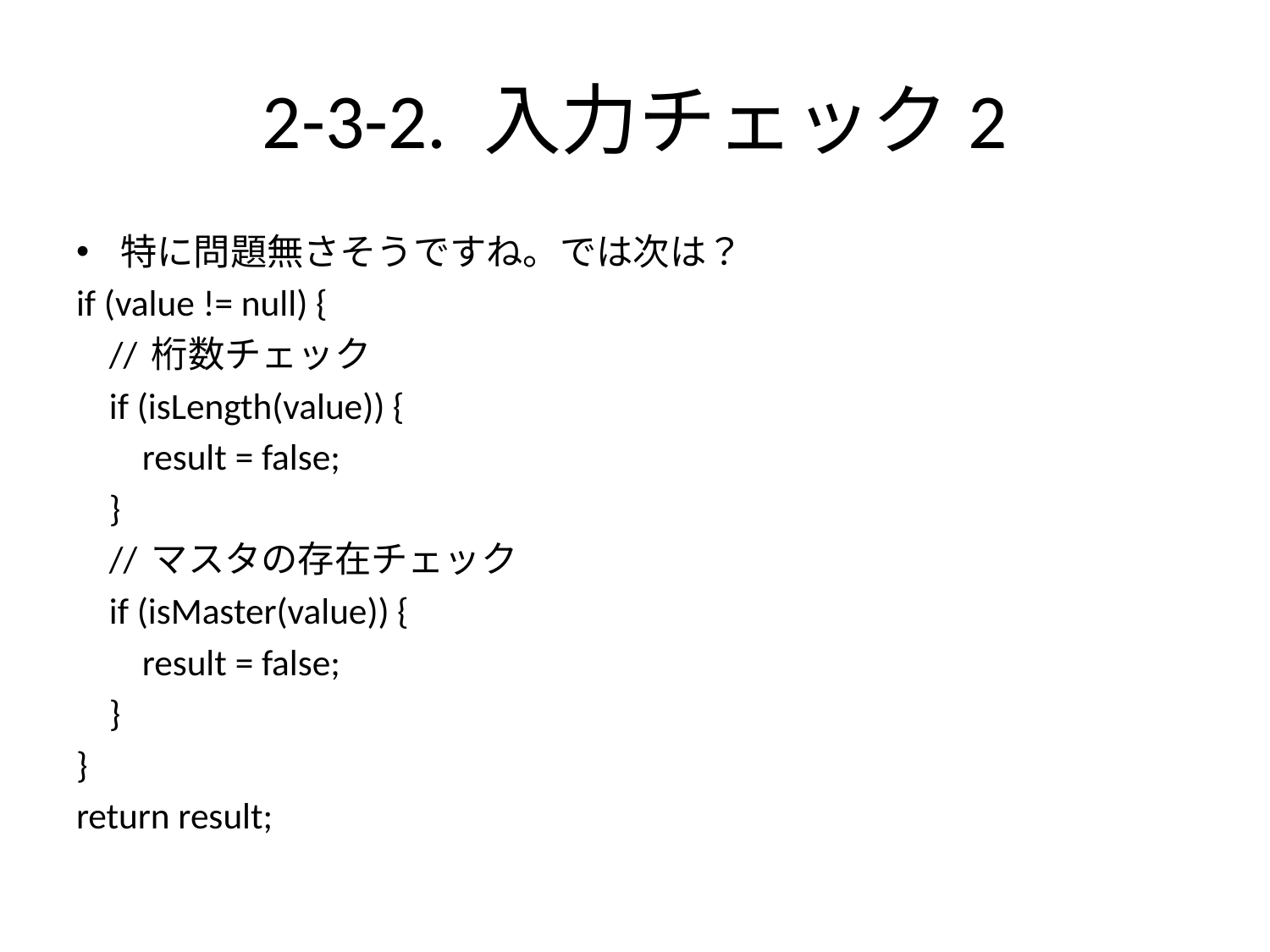

# 2-3-2. 入力チェック2
特に問題無さそうですね。では次は？
if (value != null) {
    // 桁数チェック
    if (isLength(value)) {
        result = false;
    }
    // マスタの存在チェック
    if (isMaster(value)) {
        result = false;
    }
}
return result;